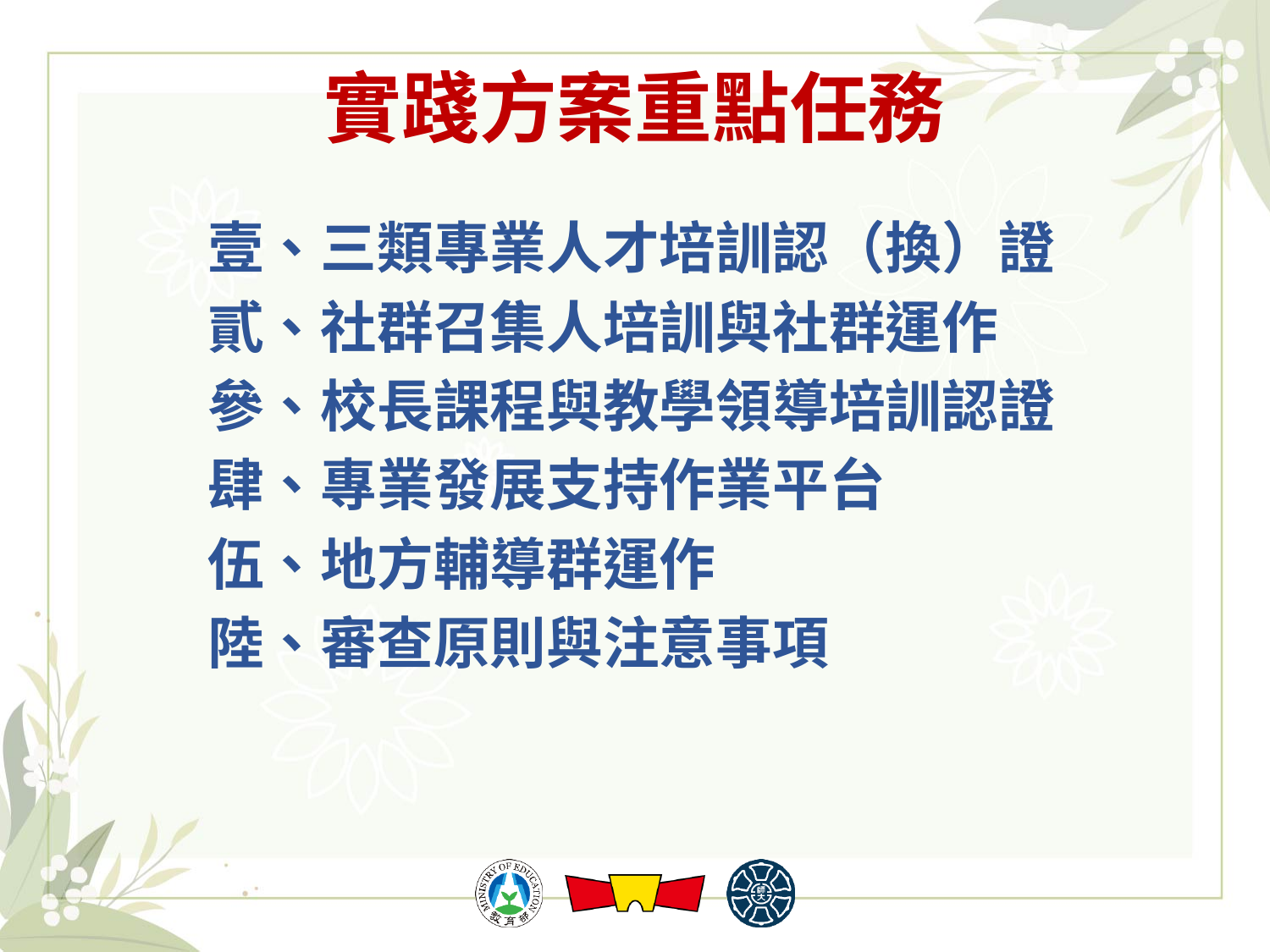

# 實踐方案重點任務
壹、三類專業人才培訓認（換）證
貳、社群召集人培訓與社群運作
參、校長課程與教學領導培訓認證
肆、專業發展支持作業平台
伍、地方輔導群運作
陸、審查原則與注意事項